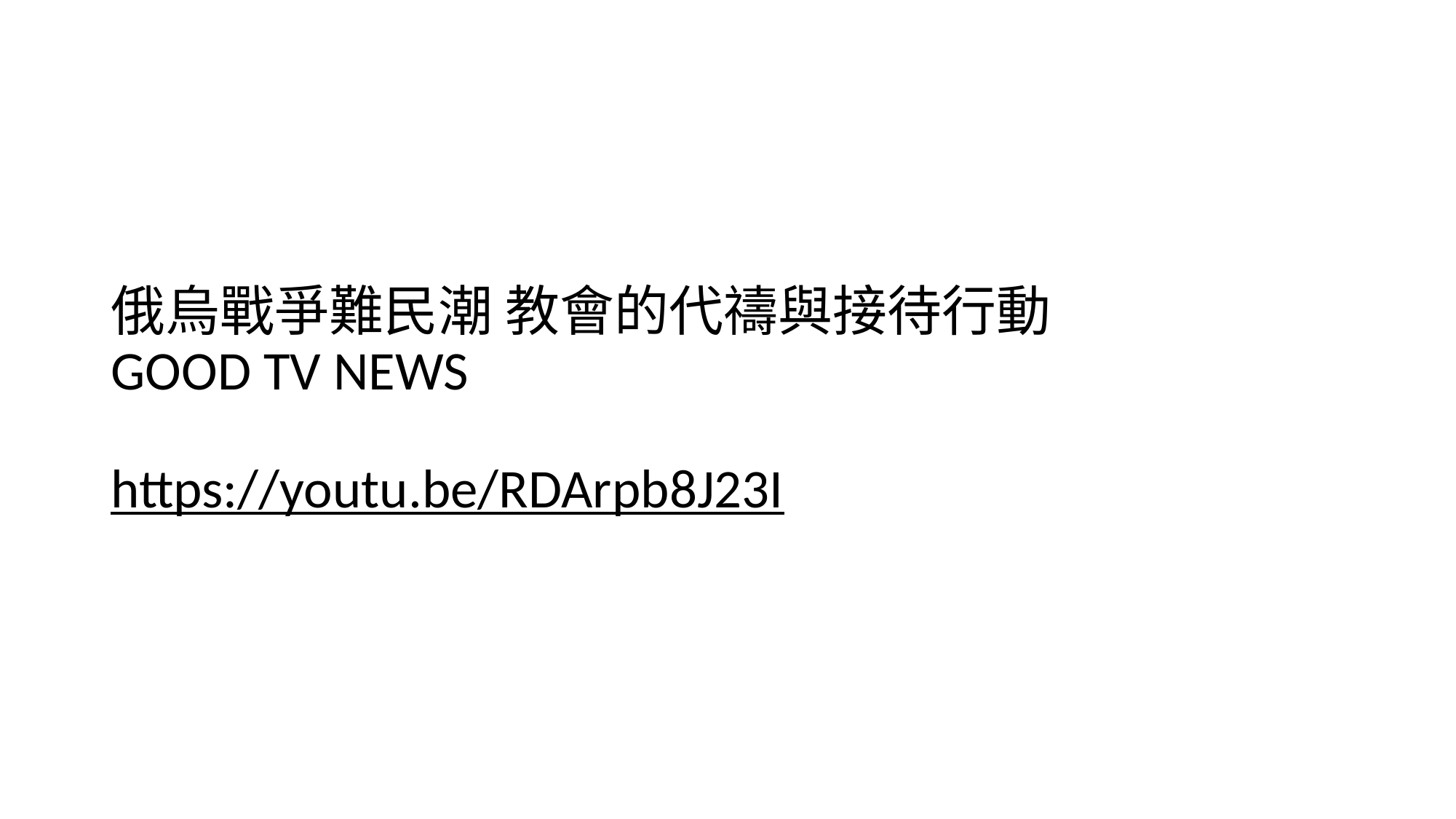

# 俄烏戰爭難民潮 教會的代禱與接待行動 GOOD TV NEWS https://youtu.be/RDArpb8J23I